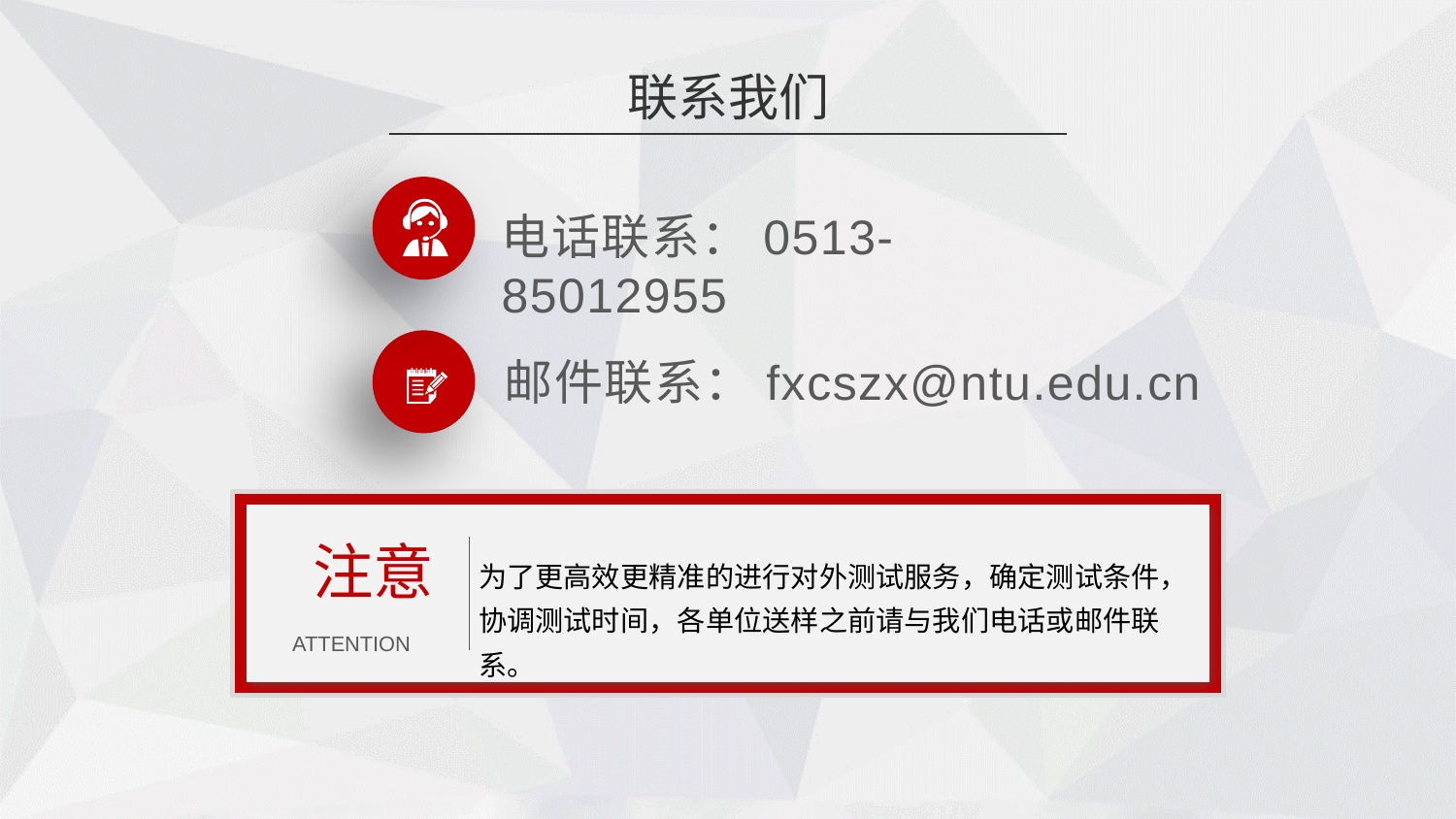

联系我们

电话联系：0513-85012955

邮件联系：fxcszx@ntu.edu.cn

注意
为了更高效更精准的进行对外测试服务，确定测试条件，协调测试时间，各单位送样之前请与我们电话或邮件联系。
ATTENTION